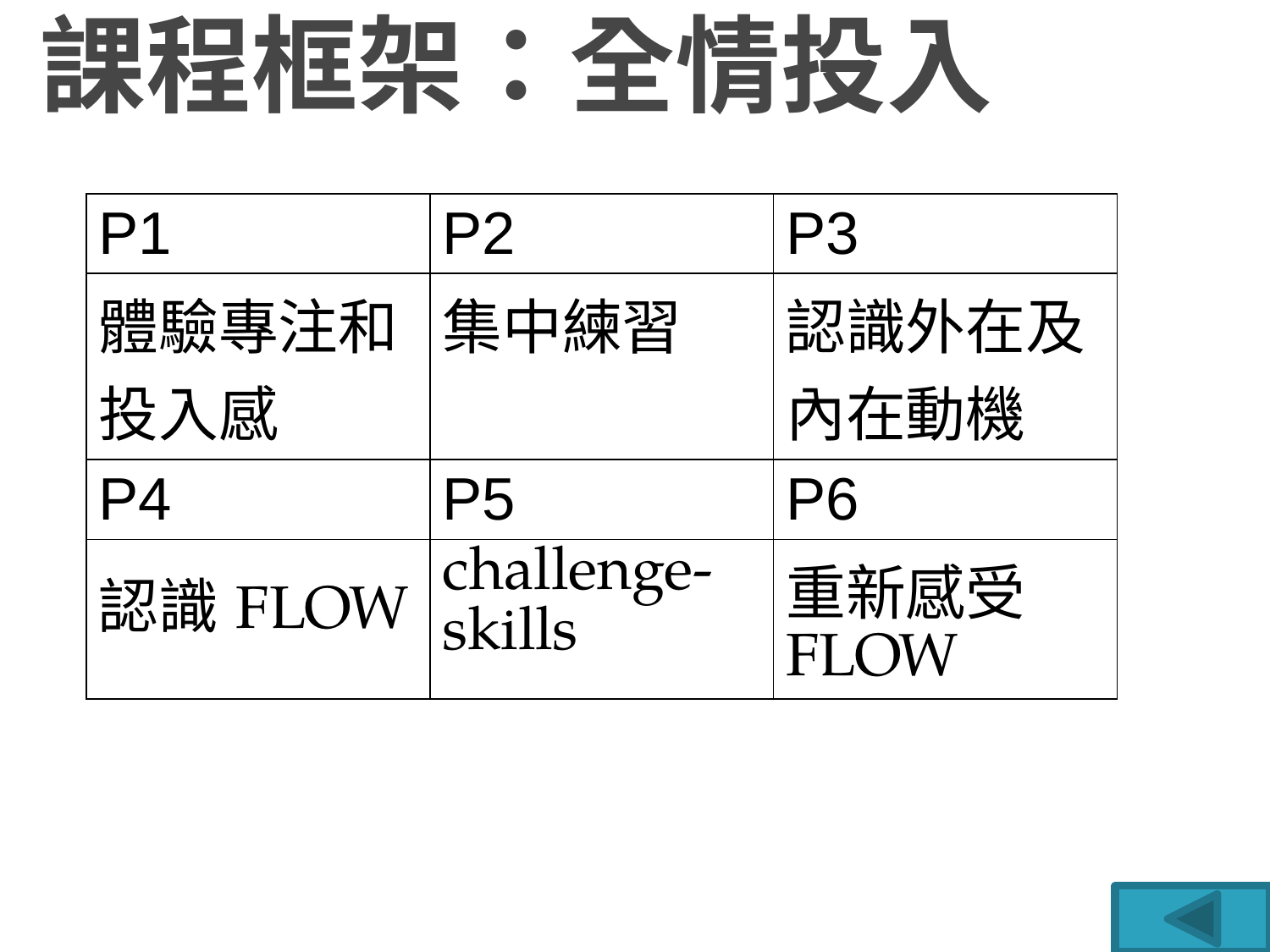

# 課程框架：全情投入
| P1 | P2 | P3 |
| --- | --- | --- |
| 體驗專注和投入感 | 集中練習 | 認識外在及內在動機 |
| P4 | P5 | P6 |
| 認識FLOW | challenge- skills | 重新感受FLOW |